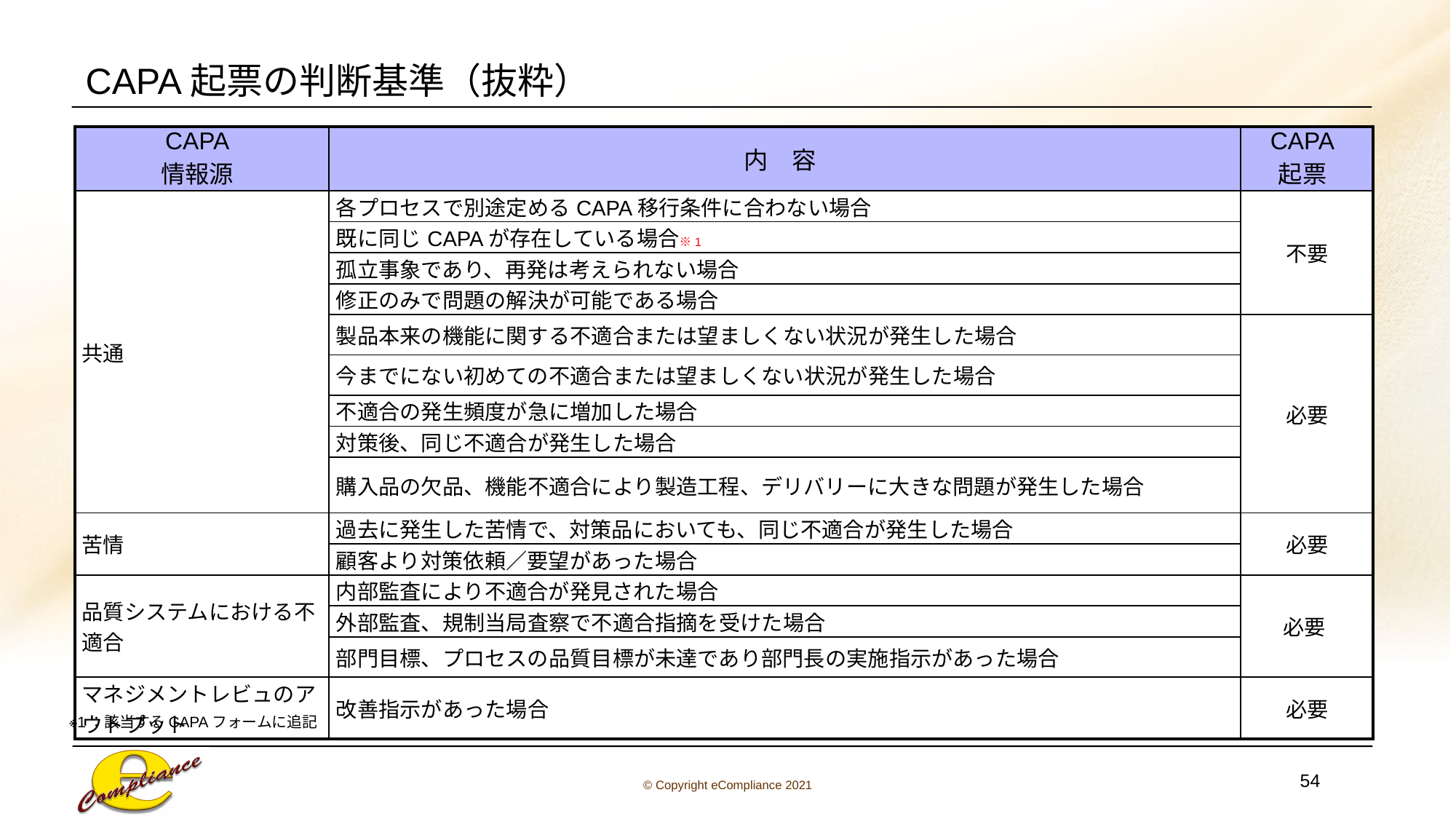

# CAPA起票の判断基準（抜粋）
| CAPA 情報源 | 内　容 | CAPA 起票 |
| --- | --- | --- |
| 共通 | 各プロセスで別途定めるCAPA移行条件に合わない場合 | 不要 |
|  | 既に同じCAPAが存在している場合※1 |  |
|  | 孤立事象であり、再発は考えられない場合 |  |
|  | 修正のみで問題の解決が可能である場合 |  |
|  | 製品本来の機能に関する不適合または望ましくない状況が発生した場合 | 必要 |
|  | 今までにない初めての不適合または望ましくない状況が発生した場合 |  |
|  | 不適合の発生頻度が急に増加した場合 |  |
|  | 対策後、同じ不適合が発生した場合 |  |
|  | 購入品の欠品、機能不適合により製造工程、デリバリーに大きな問題が発生した場合 |  |
| 苦情 | 過去に発生した苦情で、対策品においても、同じ不適合が発生した場合 | 必要 |
|  | 顧客より対策依頼／要望があった場合 |  |
| 品質システムにおける不適合 | 内部監査により不適合が発見された場合 | 必要 |
|  | 外部監査、規制当局査察で不適合指摘を受けた場合 |  |
|  | 部門目標、プロセスの品質目標が未達であり部門長の実施指示があった場合 |  |
| マネジメントレビュのアウトプット | 改善指示があった場合 | 必要 |
※1：該当するCAPAフォームに追記